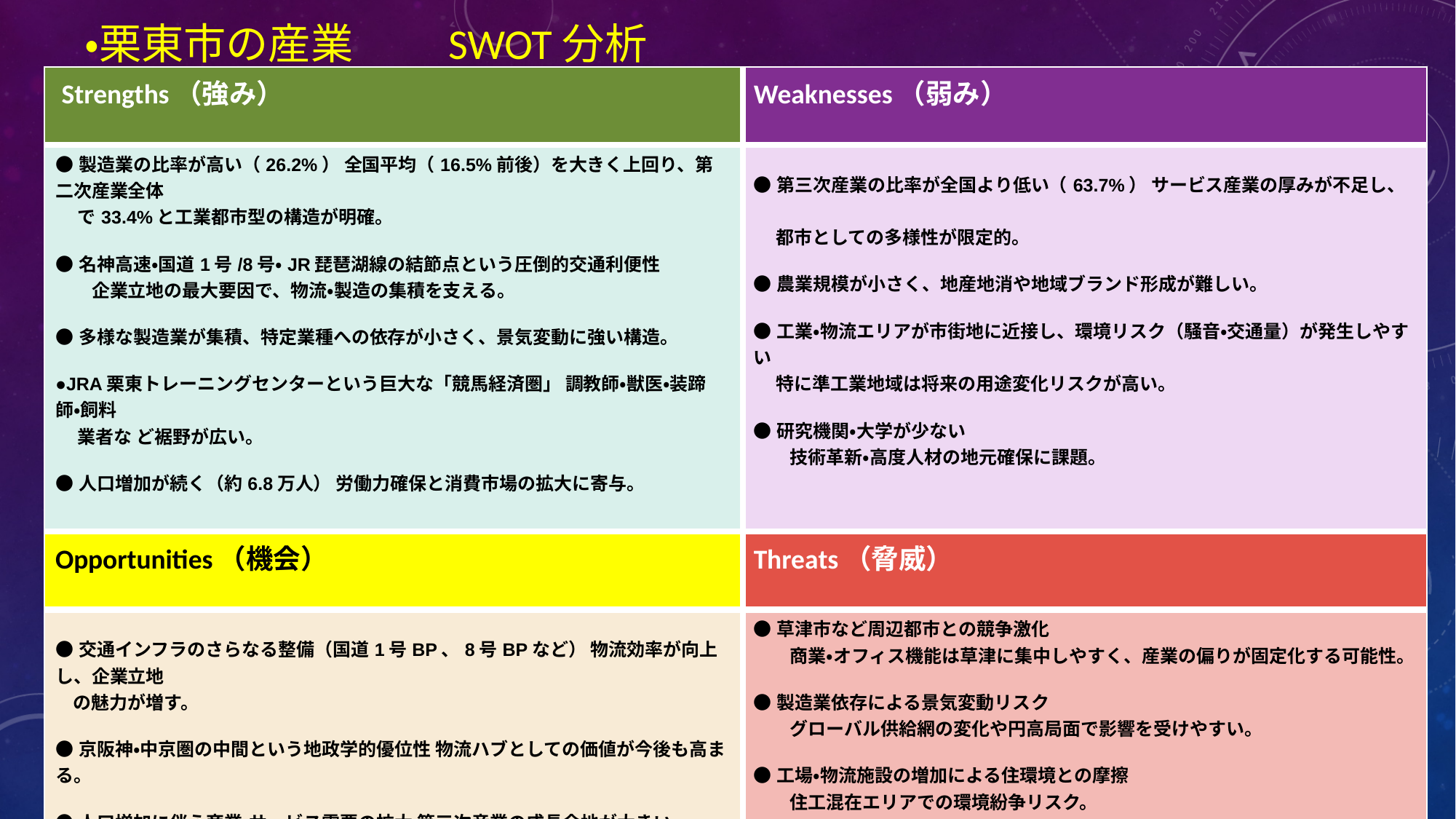

・栗東市の産業　　SWOT分析
| Strengths（強み） | Weaknesses（弱み） |
| --- | --- |
| ●製造業の比率が高い（26.2%） 全国平均（16.5%前後）を大きく上回り、第二次産業全体　 　 で33.4%と工業都市型の構造が明確。 ●名神高速・国道1号/8号・JR琵琶湖線の結節点という圧倒的交通利便性 　　企業立地の最大要因で、物流・製造の集積を支える。 ●多様な製造業が集積、特定業種への依存が小さく、景気変動に強い構造。 ●JRA栗東トレーニングセンターという巨大な「競馬経済圏」 調教師・獣医・装蹄師・飼料　 　 業者な ど裾野が広い。 ●人口増加が続く（約6.8万人） 労働力確保と消費市場の拡大に寄与。 | ●第三次産業の比率が全国より低い（63.7%） サービス産業の厚みが不足し、　 　 都市としての多様性が限定的。 ●農業規模が小さく、地産地消や地域ブランド形成が難しい。 ●工業・物流エリアが市街地に近接し、環境リスク（騒音・交通量）が発生しやすい 　 特に準工業地域は将来の用途変化リスクが高い。 ●研究機関・大学が少ない 　　技術革新・高度人材の地元確保に課題。 |
| Opportunities（機会） | Threats（脅威） |
| ●交通インフラのさらなる整備（国道1号BP、8号BPなど） 物流効率が向上し、企業立地 の魅力が増す。 ●京阪神・中京圏の中間という地政学的優位性 物流ハブとしての価値が今後も高まる。 ●人口増加に伴う商業・サービス需要の拡大 第三次産業の成長余地が大きい。 | ●草津市など周辺都市との競争激化 　　商業・オフィス機能は草津に集中しやすく、産業の偏りが固定化する可能性。 ●製造業依存による景気変動リスク 　　グローバル供給網の変化や円高局面で影響を受けやすい。 ●工場・物流施設の増加による住環境との摩擦 　　住工混在エリアでの環境紛争リスク。 ●労働力人口の将来的な減少 　　全国的な人口減少が中長期的に影響 |